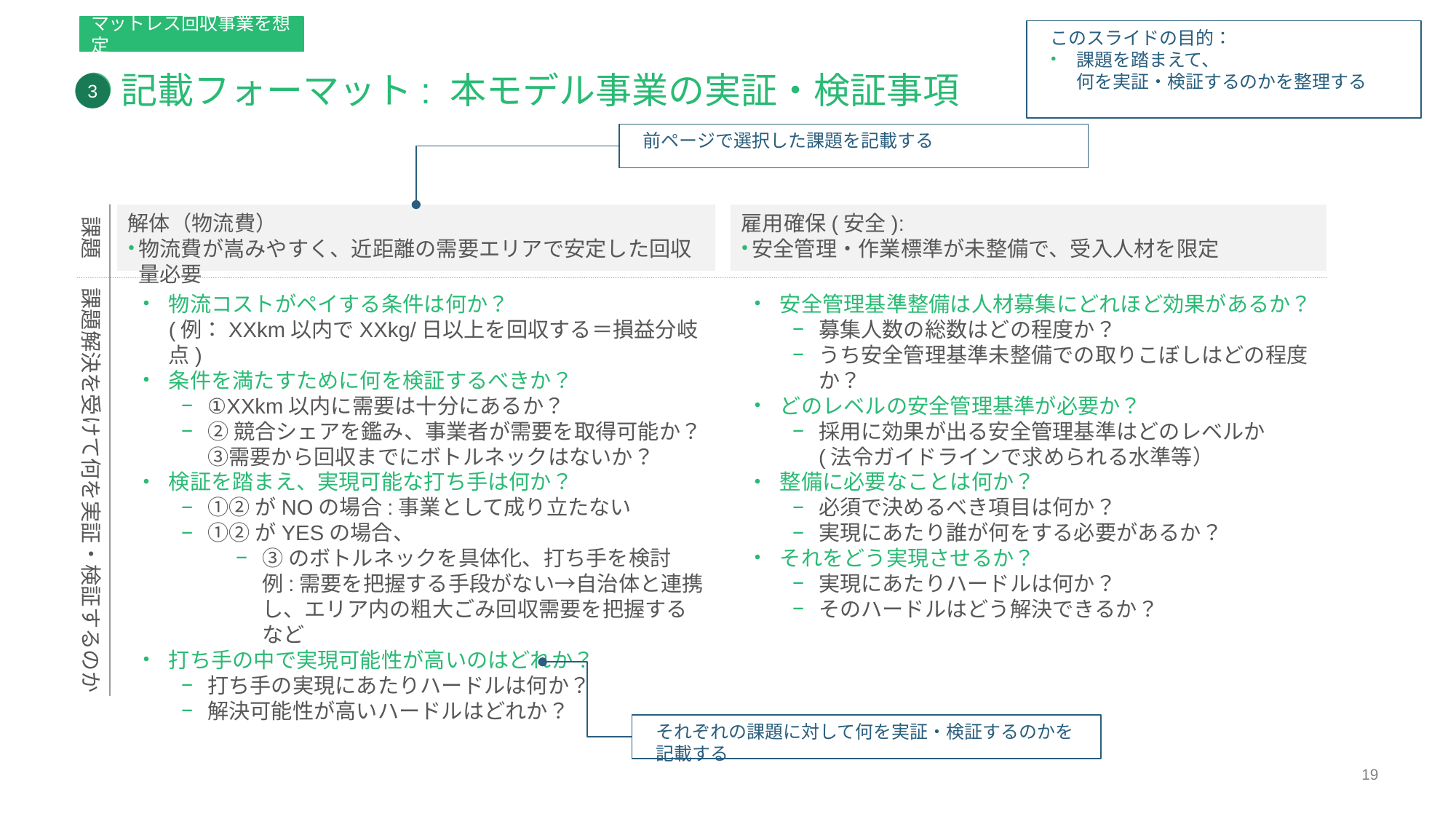

マットレス回収事業を想定
このスライドの目的：
課題を踏まえて、
何を実証・検証するのかを整理する
# ①記載フォーマット: 本モデル事業の実証・検証事項
3
前ページで選択した課題を記載する
課題
解体（物流費）
物流費が嵩みやすく、近距離の需要エリアで安定した回収量必要
雇用確保(安全):
安全管理・作業標準が未整備で、受入人材を限定

課題解決を受けて何を実証・検証するのか
物流コストがペイする条件は何か？
(例：XXkm以内でXXkg/日以上を回収する＝損益分岐点)
条件を満たすために何を検証するべきか？
①XXkm以内に需要は十分にあるか？
②競合シェアを鑑み、事業者が需要を取得可能か？
③需要から回収までにボトルネックはないか？
検証を踏まえ、実現可能な打ち手は何か？
①②がNOの場合:事業として成り立たない
①②がYESの場合、
③のボトルネックを具体化、打ち手を検討
例:需要を把握する手段がない→自治体と連携し、エリア内の粗大ごみ回収需要を把握するなど
打ち手の中で実現可能性が高いのはどれか？
打ち手の実現にあたりハードルは何か？
解決可能性が高いハードルはどれか？
安全管理基準整備は人材募集にどれほど効果があるか？
募集人数の総数はどの程度か？
うち安全管理基準未整備での取りこぼしはどの程度か？
どのレベルの安全管理基準が必要か？
採用に効果が出る安全管理基準はどのレベルか
(法令ガイドラインで求められる水準等）
整備に必要なことは何か？
必須で決めるべき項目は何か？
実現にあたり誰が何をする必要があるか？
それをどう実現させるか？
実現にあたりハードルは何か？
そのハードルはどう解決できるか？

それぞれの課題に対して何を実証・検証するのかを記載する